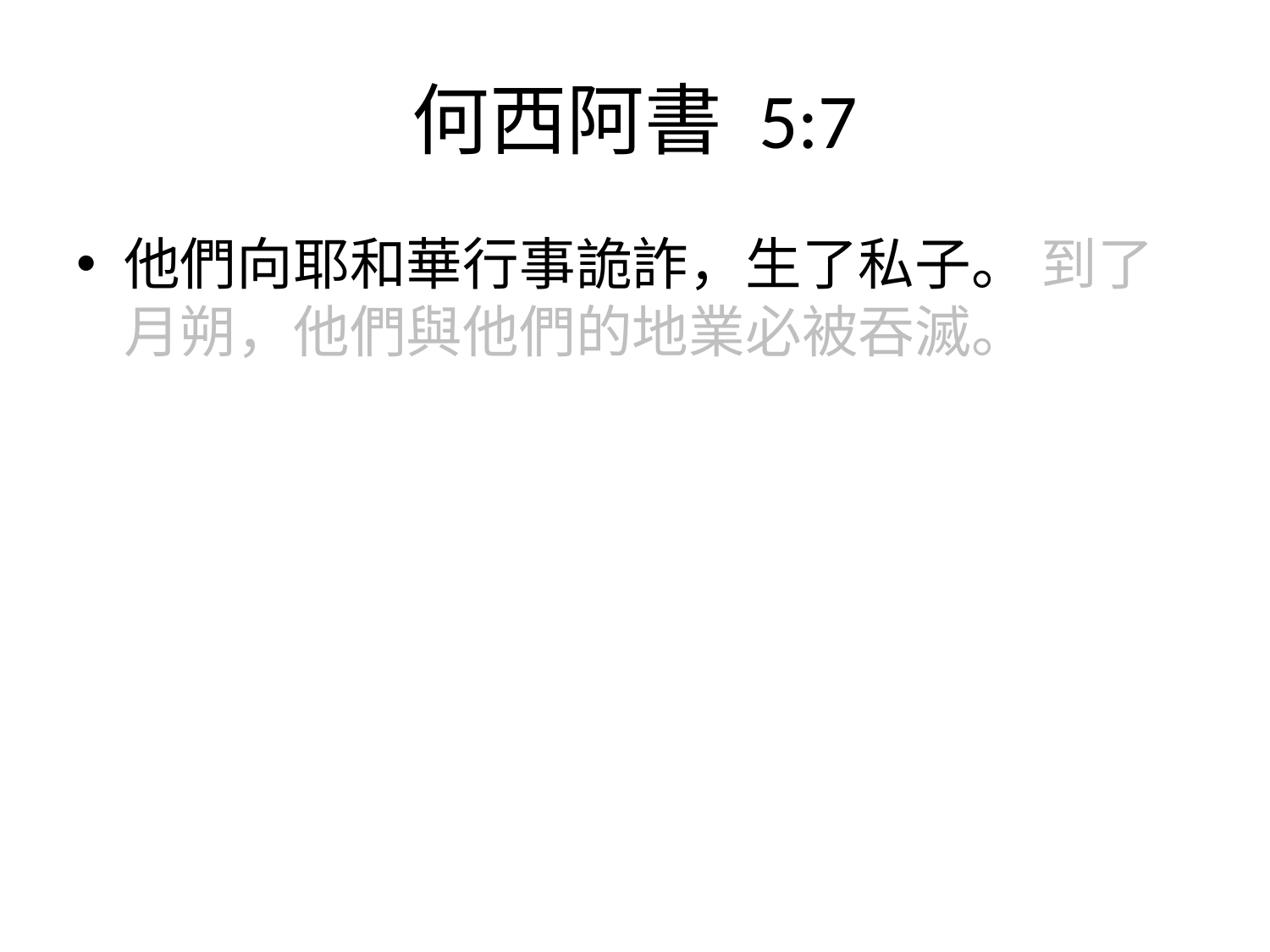

# 何西阿書‬ ‭5:7
他們向耶和華行事詭詐，生了私子。 到了月朔，他們與他們的地業必被吞滅。